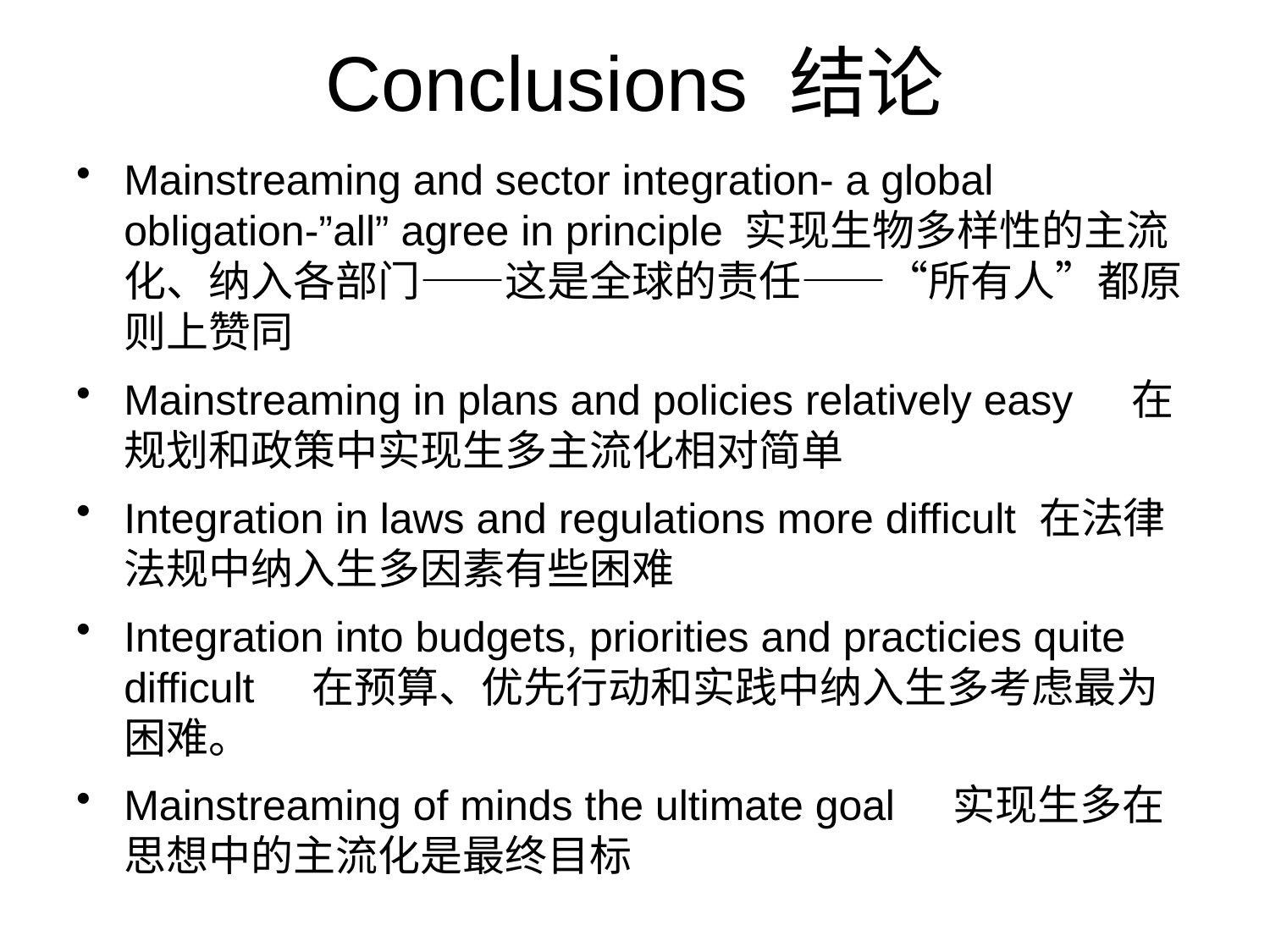

# Conclusions 结论
Mainstreaming and sector integration- a global obligation-”all” agree in principle 实现生物多样性的主流化、纳入各部门——这是全球的责任——“所有人”都原则上赞同
Mainstreaming in plans and policies relatively easy    在规划和政策中实现生多主流化相对简单
Integration in laws and regulations more difficult 在法律法规中纳入生多因素有些困难
Integration into budgets, priorities and practicies quite difficult    在预算、优先行动和实践中纳入生多考虑最为困难。
Mainstreaming of minds the ultimate goal    实现生多在思想中的主流化是最终目标